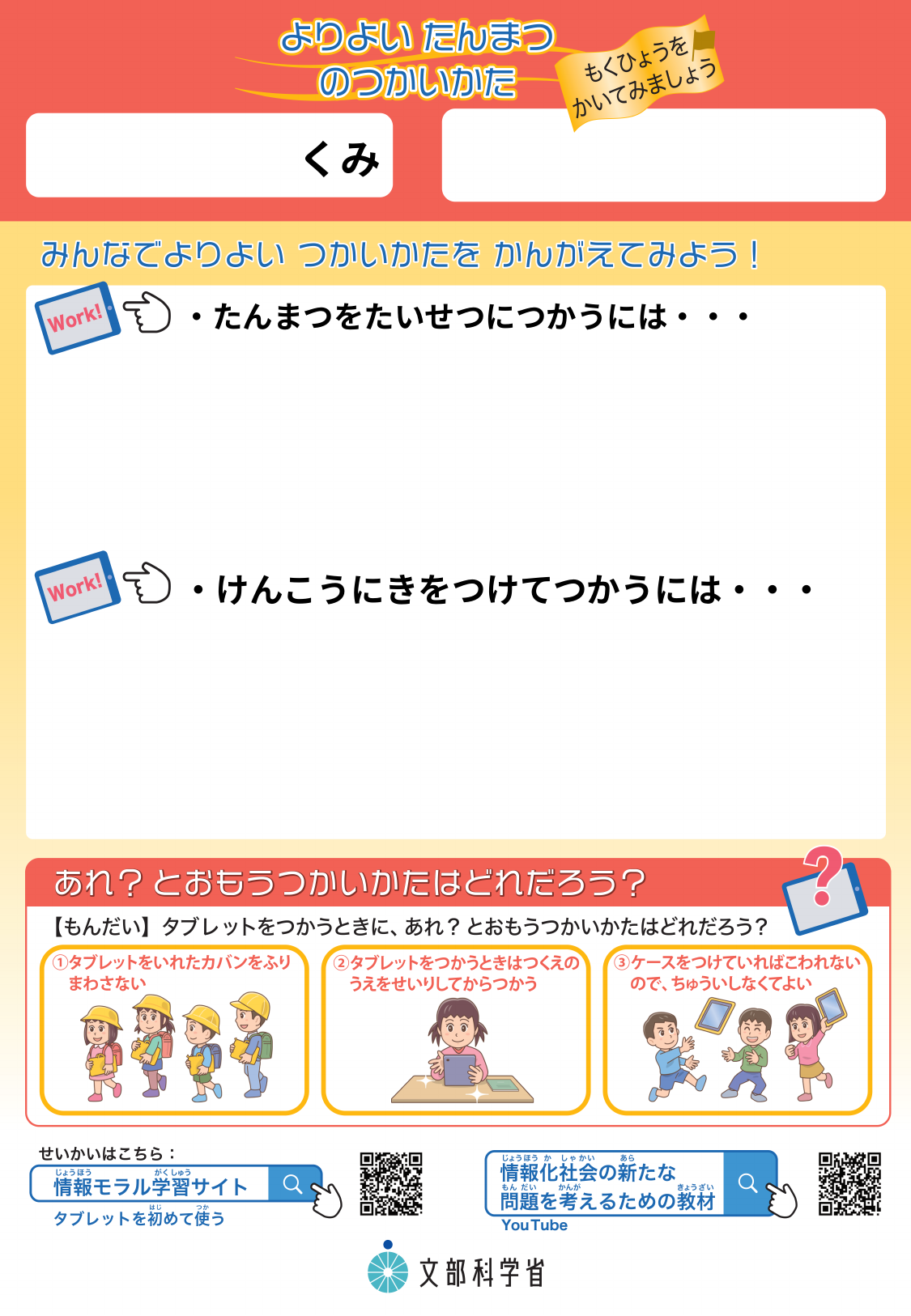

くみ
・たんまつをたいせつにつかうには・・・
・けんこうにきをつけてつかうには・・・